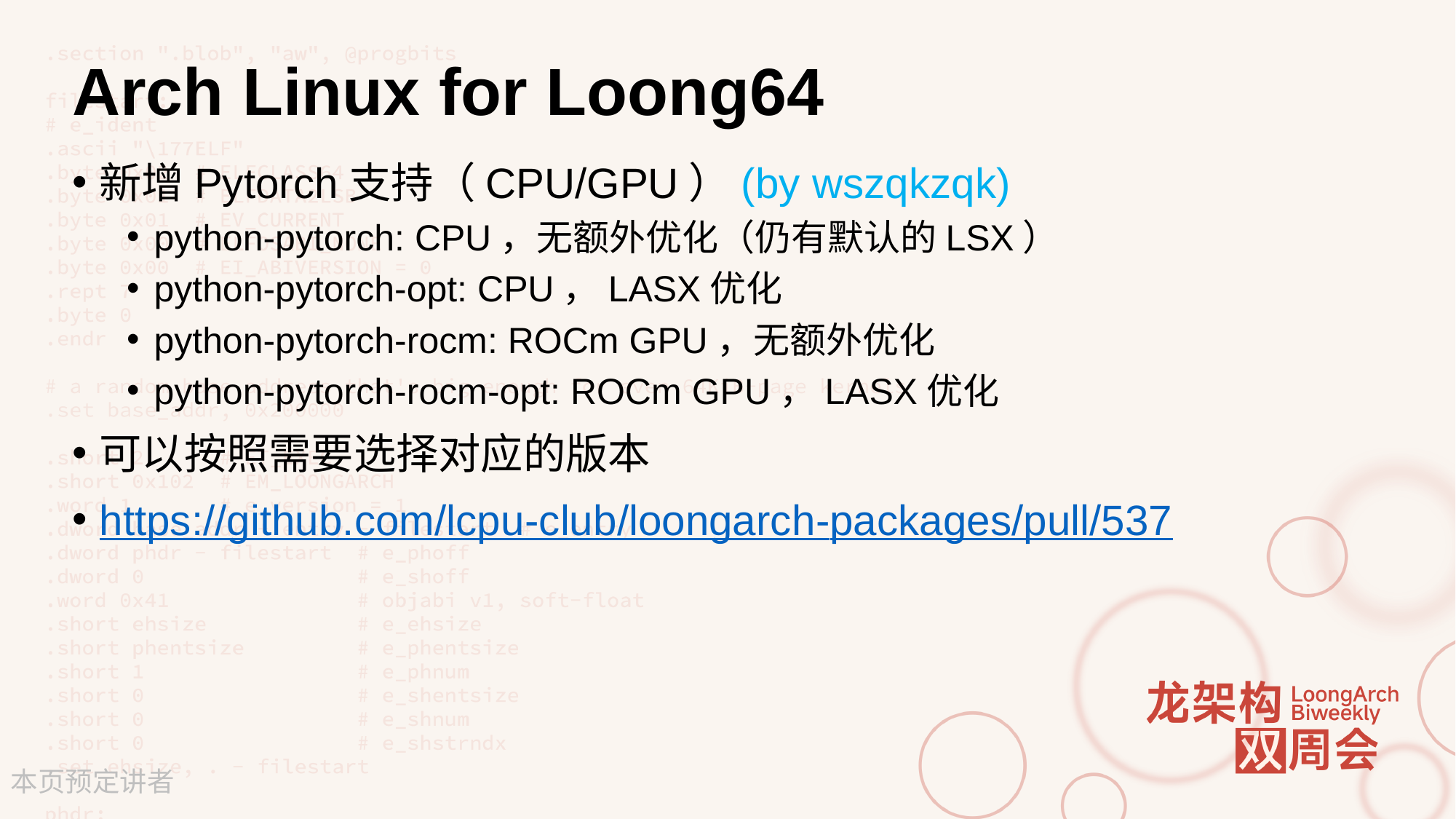

# Arch Linux for Loong64
新增Pytorch支持（CPU/GPU）(by wszqkzqk)
python-pytorch: CPU，无额外优化（仍有默认的LSX）
python-pytorch-opt: CPU，LASX优化
python-pytorch-rocm: ROCm GPU，无额外优化
python-pytorch-rocm-opt: ROCm GPU，LASX优化
可以按照需要选择对应的版本
https://github.com/lcpu-club/loongarch-packages/pull/537